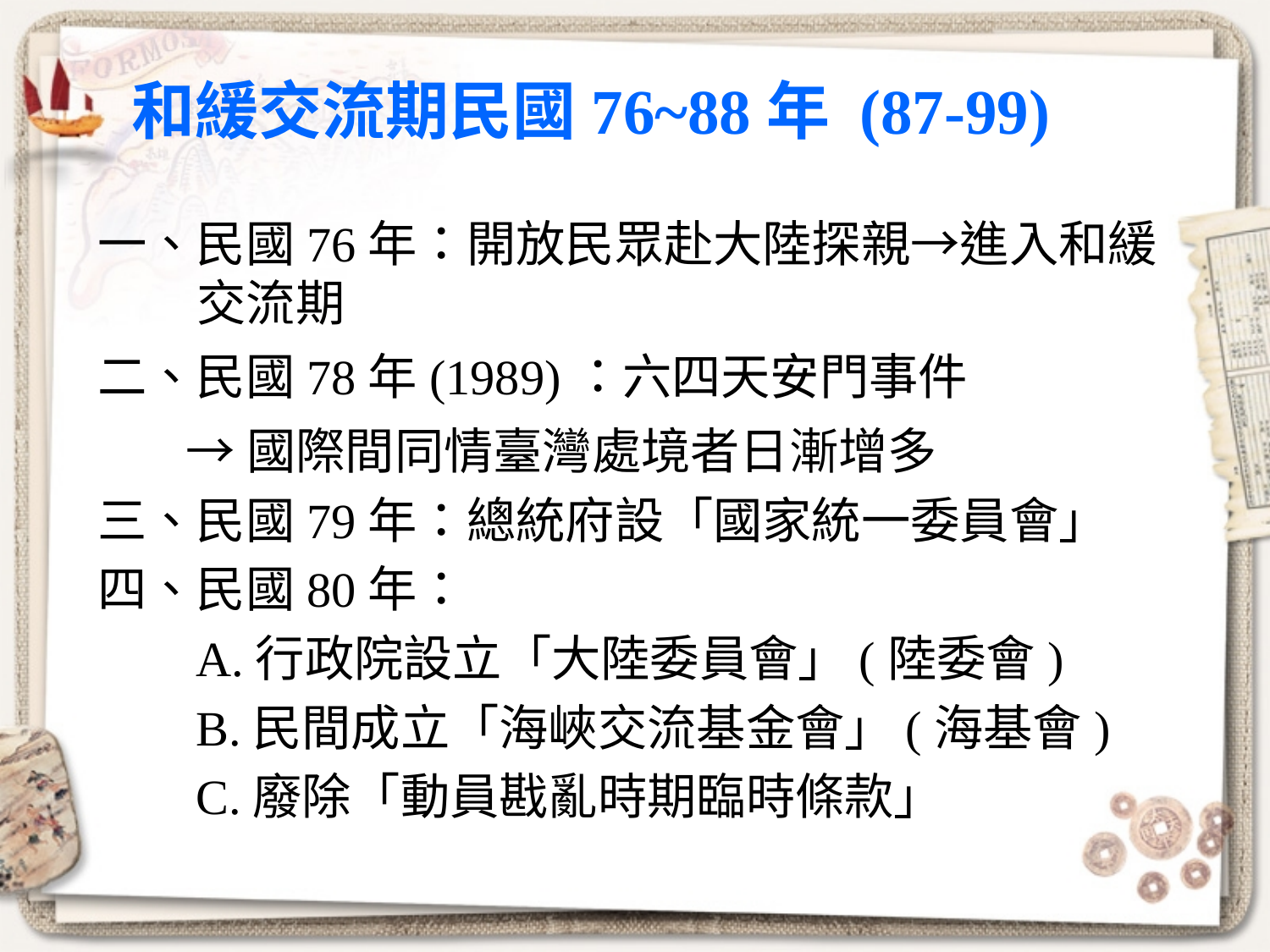

# 和緩交流期民國76~88年 (87-99)
一、民國76年：開放民眾赴大陸探親→進入和緩交流期
二、民國78年(1989)：六四天安門事件
        →國際間同情臺灣處境者日漸增多
三、民國79年：總統府設「國家統一委員會」
四、民國80年：
        A.行政院設立「大陸委員會」(陸委會)
        B.民間成立「海峽交流基金會」(海基會)
        C.廢除「動員戡亂時期臨時條款」